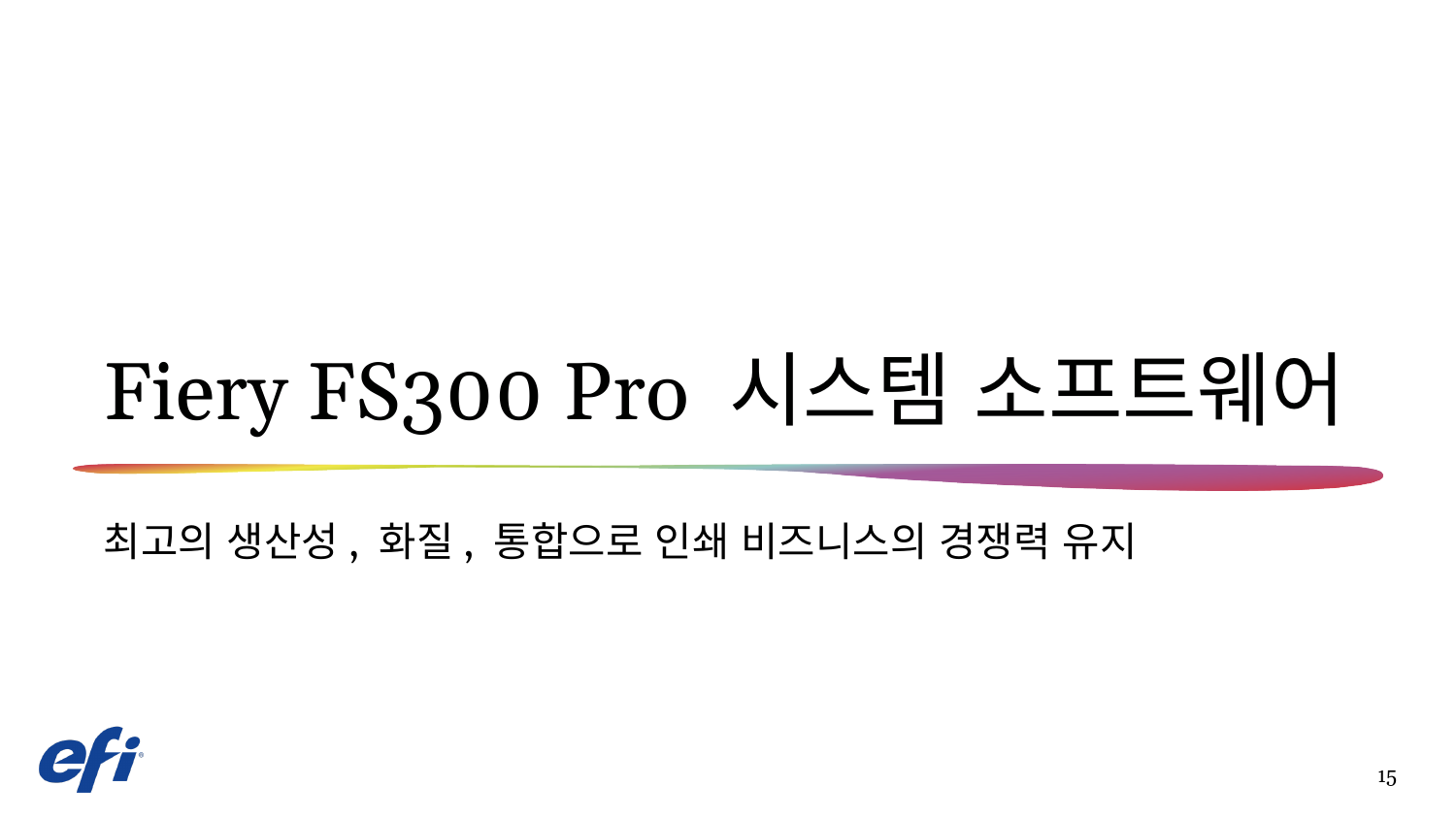

# Fiery FS300 Pro 시스템 소프트웨어
최고의 생산성, 화질, 통합으로 인쇄 비즈니스의 경쟁력 유지
15